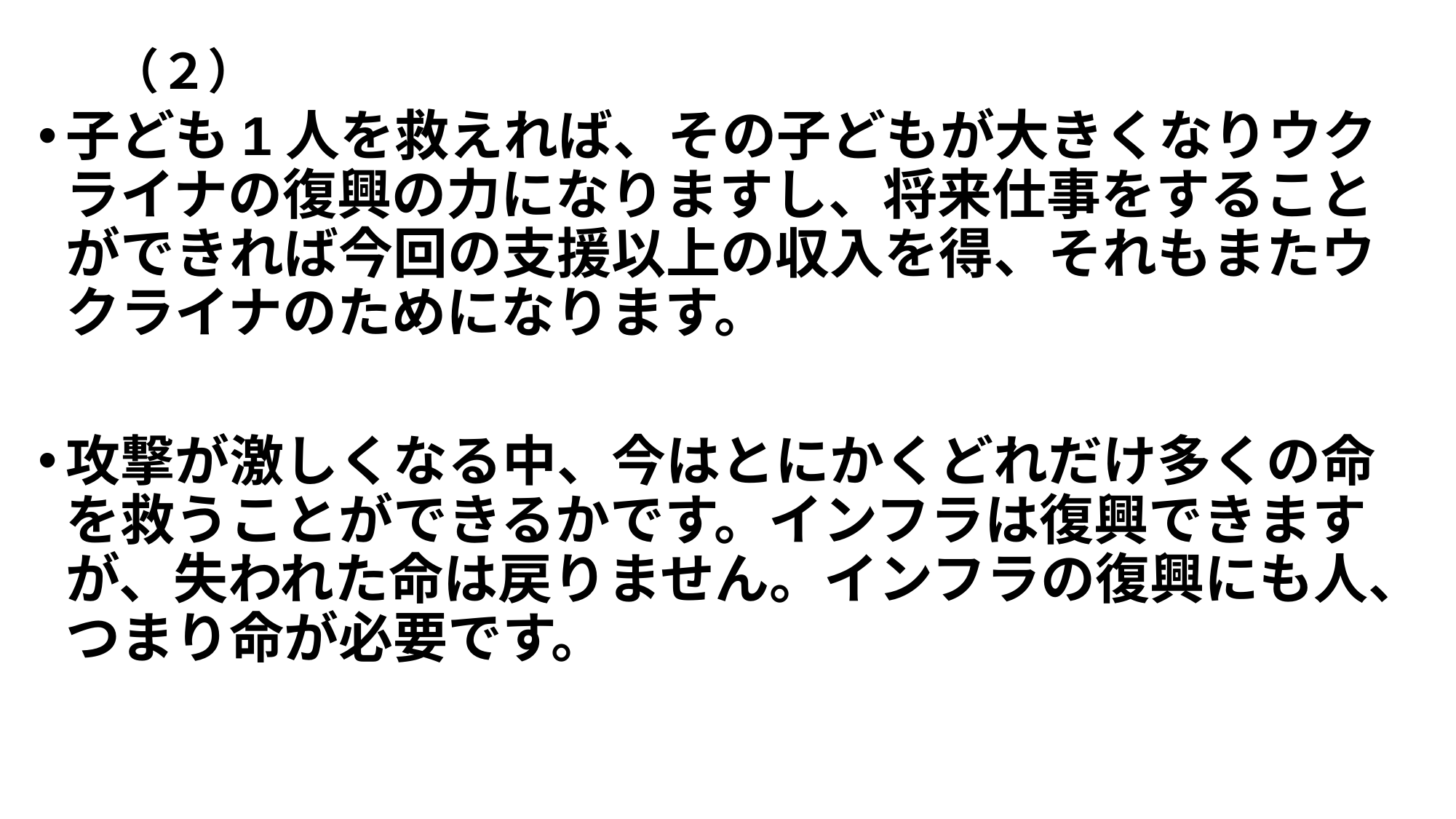

# （２）
子ども1人を救えれば、その子どもが大きくなりウクライナの復興の力になりますし、将来仕事をすることができれば今回の支援以上の収入を得、それもまたウクライナのためになります。

攻撃が激しくなる中、今はとにかくどれだけ多くの命を救うことができるかです。インフラは復興できますが、失われた命は戻りません。インフラの復興にも人、つまり命が必要です。